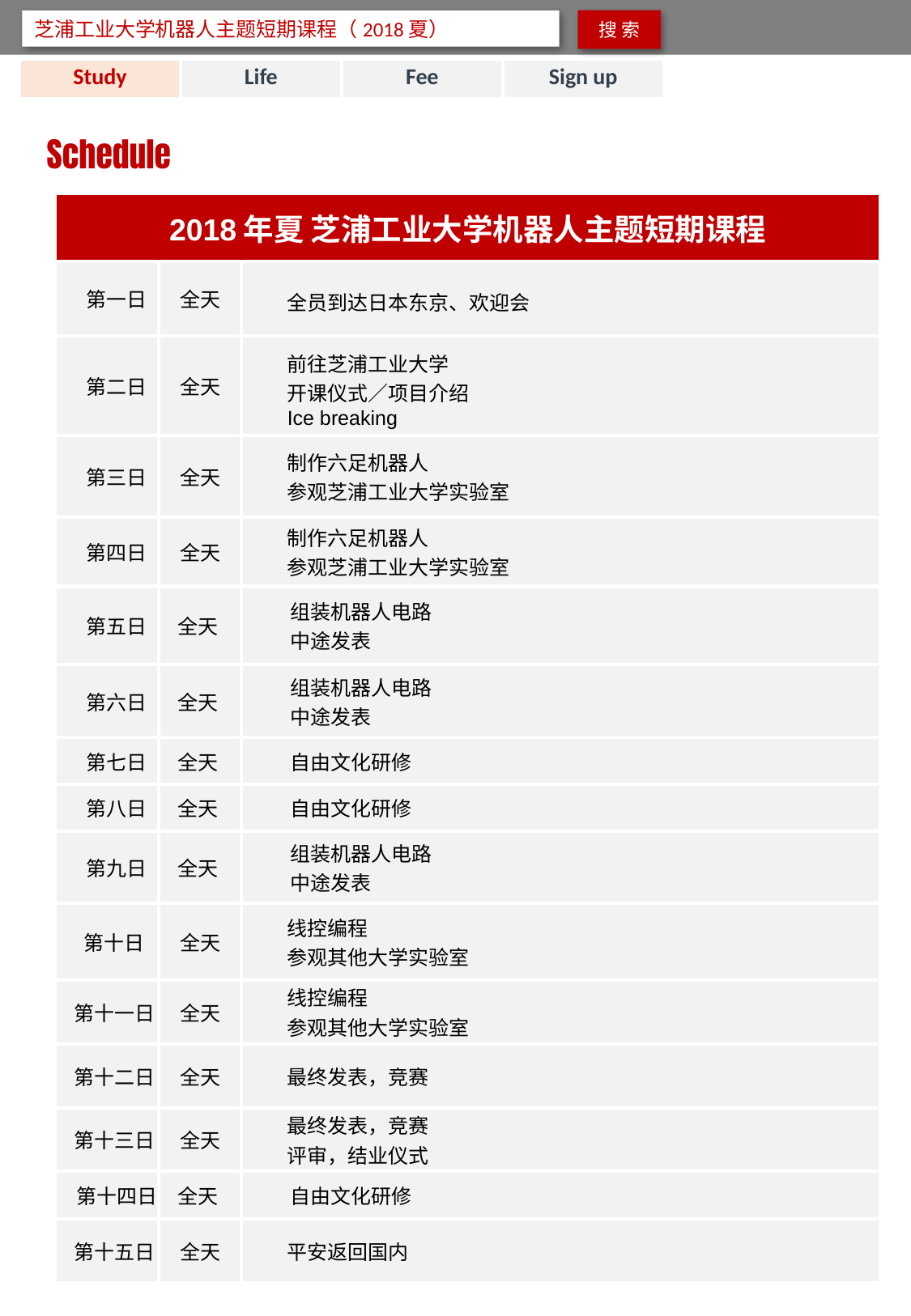

搜 索
芝浦工业大学机器人主题短期课程（2018夏）
| Study | Life | Fee | Sign up |
| --- | --- | --- | --- |
Schedule
| 2018年夏 芝浦工业大学机器人主题短期课程 |  |  |
| --- | --- | --- |
| 第一日 | 全天 | 全员到达日本东京、欢迎会 |
| 第二日 | 全天 | 前往芝浦工业大学 开课仪式／项目介绍 Ice breaking |
| 第三日 | 全天 | 制作六足机器人 参观芝浦工业大学实验室 |
| 第四日 | 全天 | 制作六足机器人 参观芝浦工业大学实验室 |
| 第五日 | 全天 | 组装机器人电路 中途发表 |
| 第六日 | 全天 | 组装机器人电路 中途发表 |
| 第七日 | 全天 | 自由文化研修 |
| 第八日 | 全天 | 自由文化研修 |
| 第九日 | 全天 | 组装机器人电路 中途发表 |
| 第十日 | 全天 | 线控编程 参观其他大学实验室 |
| 第十一日 | 全天 | 线控编程 参观其他大学实验室 |
| 第十二日 | 全天 | 最终发表，竞赛 |
| 第十三日 | 全天 | 最终发表，竞赛 评审，结业仪式 |
| 第十四日 | 全天 | 自由文化研修 |
| 第十五日 | 全天 | 平安返回国内 |